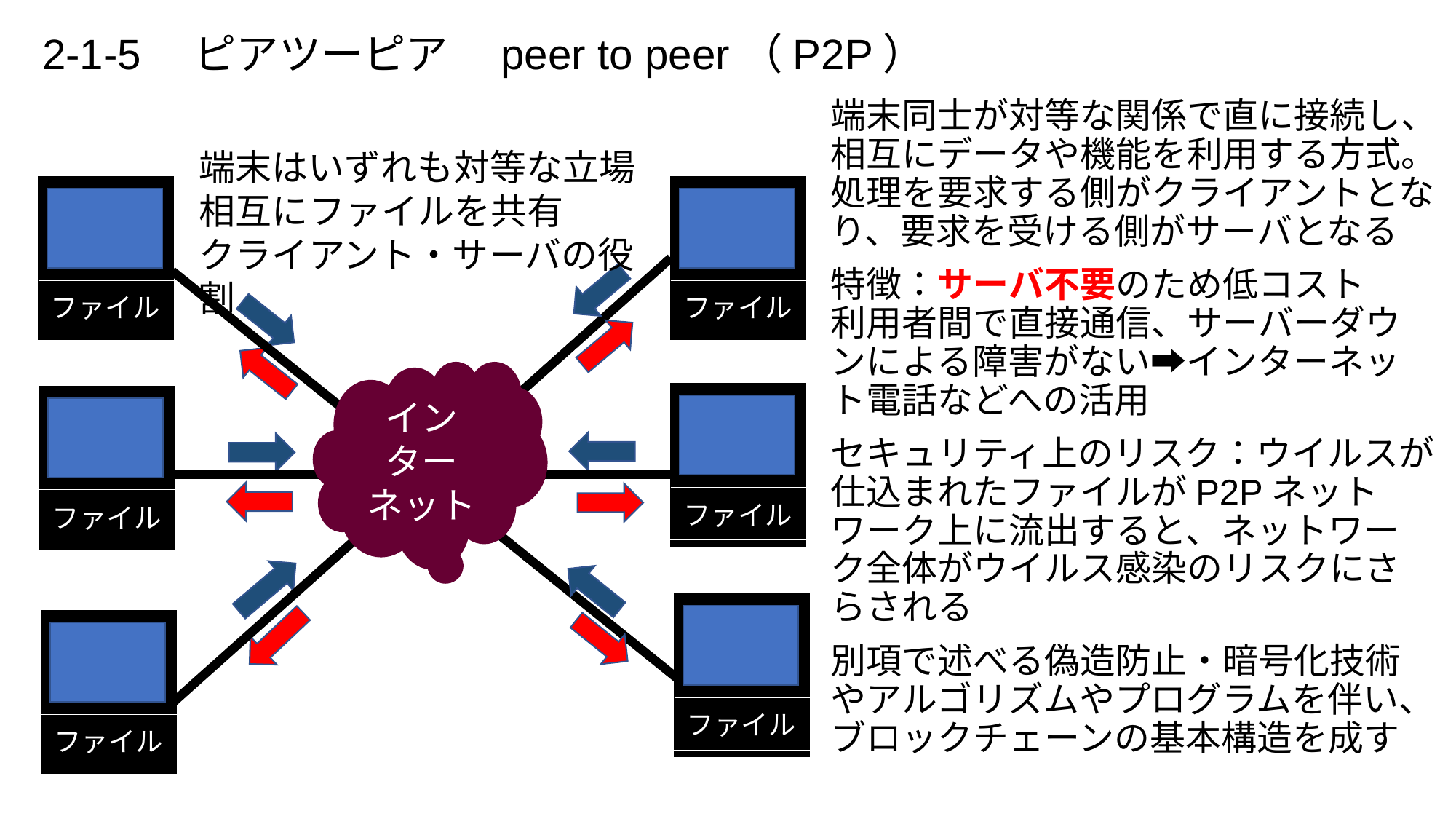

2-1-5　ピアツーピア　peer to peer（P2P）
端末同士が対等な関係で直に接続し、相互にデータや機能を利用する方式。処理を要求する側がクライアントとなり、要求を受ける側がサーバとなる
特徴：サーバ不要のため低コスト　利用者間で直接通信、サーバーダウンによる障害がない➡インターネット電話などへの活用
セキュリティ上のリスク：ウイルスが仕込まれたファイルがP2Pネットワーク上に流出すると、ネットワーク全体がウイルス感染のリスクにさらされる
別項で述べる偽造防止・暗号化技術やアルゴリズムやプログラムを伴い、ブロックチェーンの基本構造を成す
端末はいずれも対等な立場
相互にファイルを共有
クライアント・サーバの役割

ファイル

ファイル

インターネット

ファイル

ファイル

ファイル

ファイル